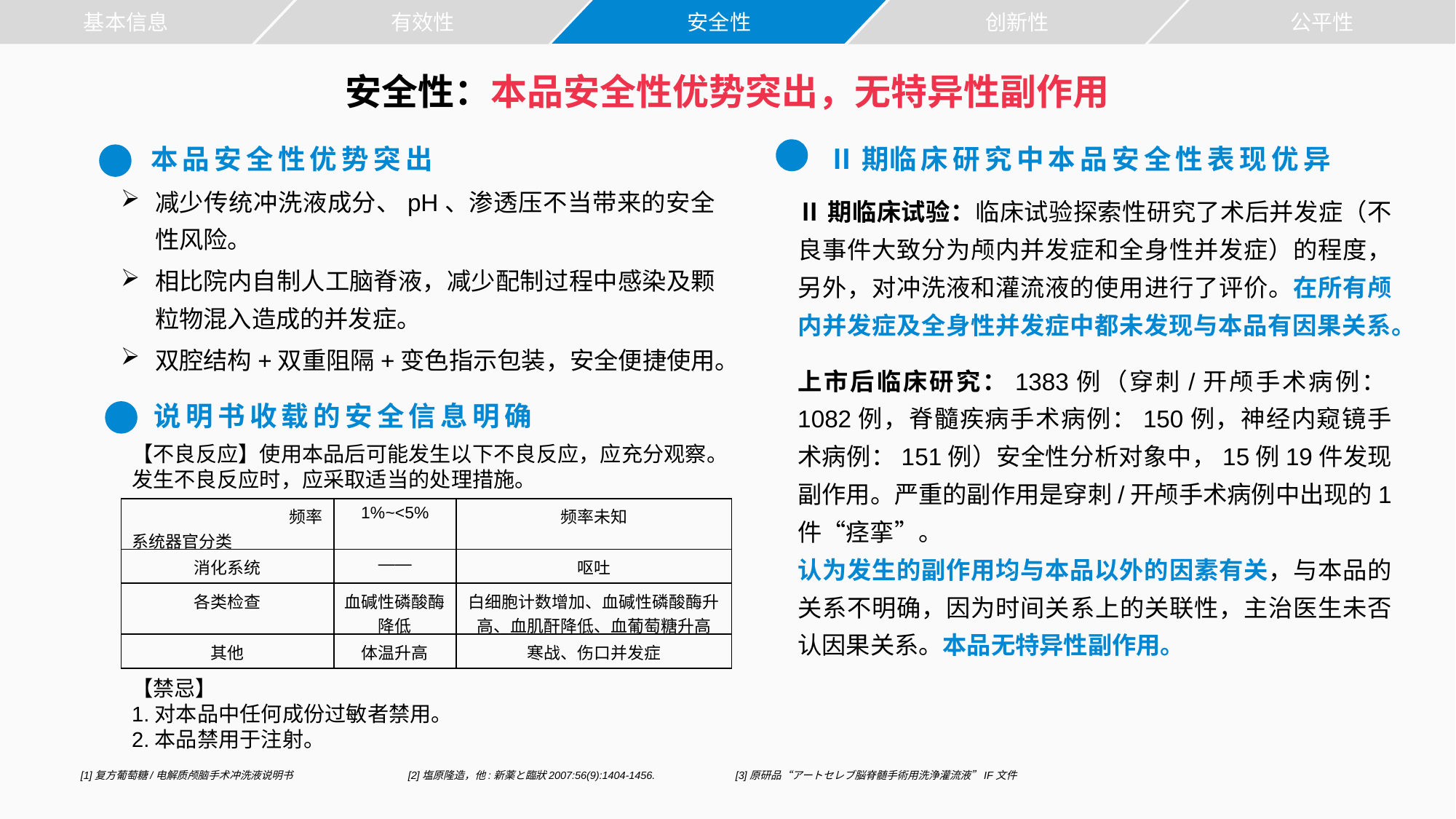

安全性
公平性
基本信息
有效性
创新性

安全性：本品安全性优势突出，无特异性副作用
Ⅱ期临床研究中本品安全性表现优异

Ⅱ期临床试验：临床试验探索性研究了术后并发症（不良事件大致分为颅内并发症和全身性并发症）的程度，另外，对冲洗液和灌流液的使用进行了评价。在所有颅内并发症及全身性并发症中都未发现与本品有因果关系。
上市后临床研究：1383例（穿刺/开颅手术病例：1082例，脊髓疾病手术病例：150例，神经内窥镜手术病例：151例）安全性分析对象中，15例19件发现副作用。严重的副作用是穿刺/开颅手术病例中出现的1件“痉挛”。
认为发生的副作用均与本品以外的因素有关，与本品的关系不明确，因为时间关系上的关联性，主治医生未否认因果关系。本品无特异性副作用。
本品安全性优势突出

减少传统冲洗液成分、pH、渗透压不当带来的安全性风险。
相比院内自制人工脑脊液，减少配制过程中感染及颗粒物混入造成的并发症。
双腔结构+双重阻隔+变色指示包装，安全便捷使用。
说明书收载的安全信息明确

【不良反应】使用本品后可能发生以下不良反应，应充分观察。发生不良反应时，应采取适当的处理措施。
| 频率 系统器官分类 | 1%~<5% | 频率未知 |
| --- | --- | --- |
| 消化系统 | —— | 呕吐 |
| 各类检查 | 血碱性磷酸酶降低 | 白细胞计数增加、血碱性磷酸酶升高、血肌酐降低、血葡萄糖升高 |
| 其他 | 体温升高 | 寒战、伤口并发症 |
【禁忌】
1.对本品中任何成份过敏者禁用。
2.本品禁用于注射。
[1]复方葡萄糖/电解质颅脑手术冲洗液说明书		[2]塩原隆造，他:新薬と臨狀2007:56(9):1404-1456.	[3]原研品“アートセレブ脳脊髄手術用洗浄灌流液”IF文件